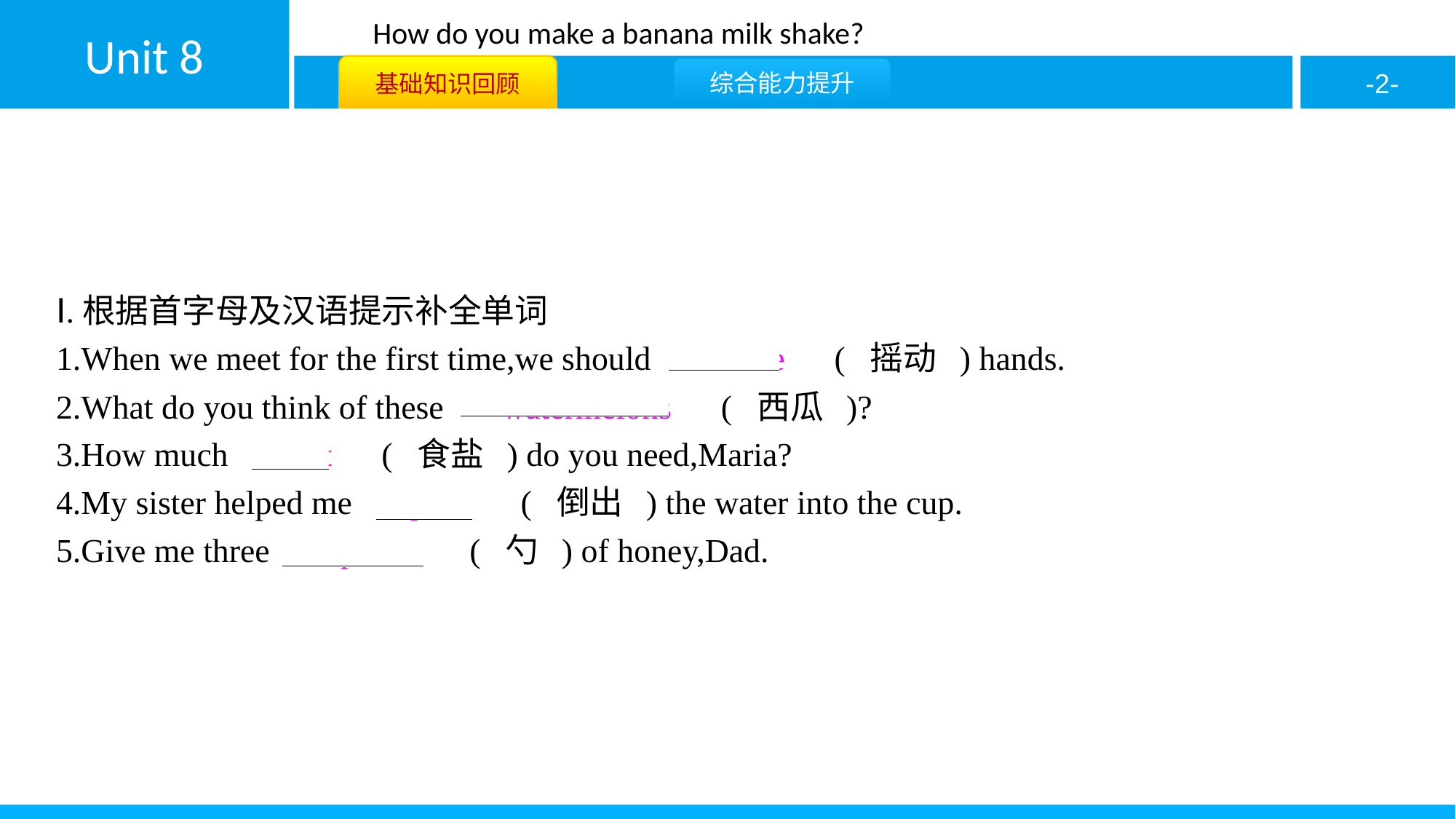

Ⅰ.根据首字母及汉语提示补全单词
1.When we meet for the first time,we should 　shake　(  摇动  ) hands.
2.What do you think of these 　watermelons　(  西瓜  )?
3.How much 　salt　(  食盐  ) do you need,Maria?
4.My sister helped me 　pour　(  倒出  ) the water into the cup.
5.Give me three 　spoons　(  勺  ) of honey,Dad.